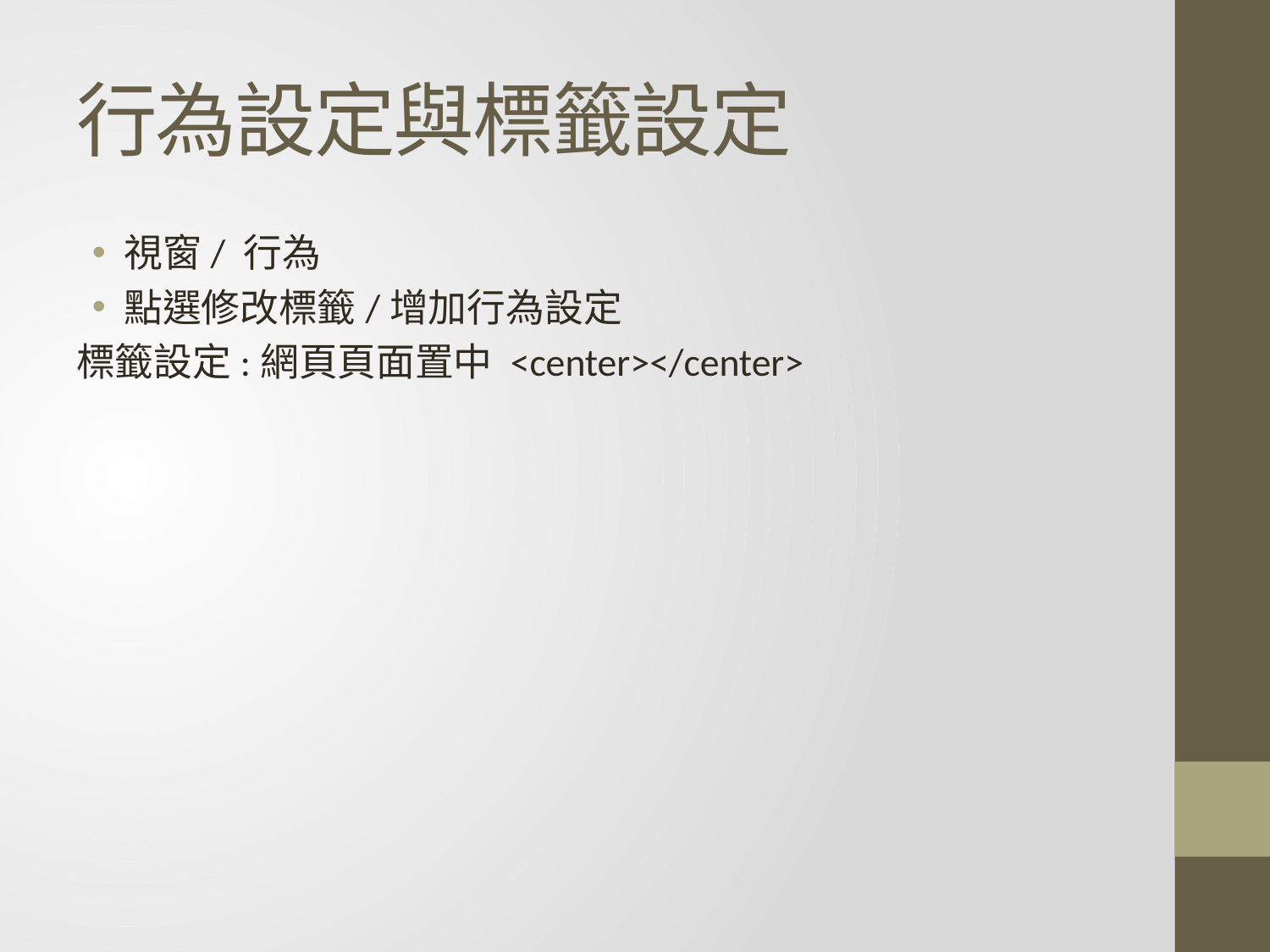

# 行為設定與標籤設定
視窗/ 行為
點選修改標籤/增加行為設定
標籤設定:網頁頁面置中 <center></center>